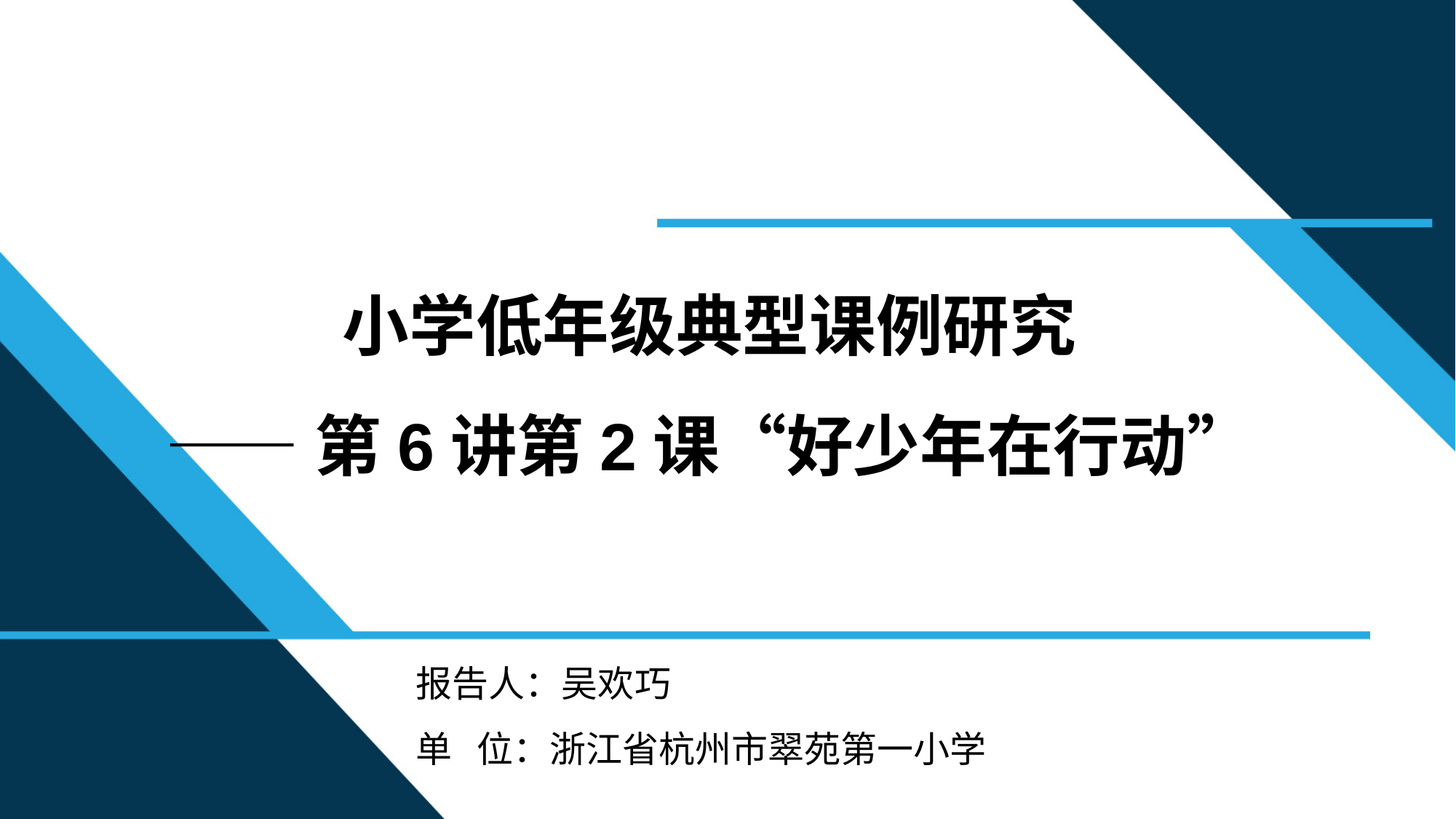

小学低年级典型课例研究
——第6讲第2课“好少年在行动”

报告人：吴欢巧
单   位：浙江省杭州市翠苑第一小学